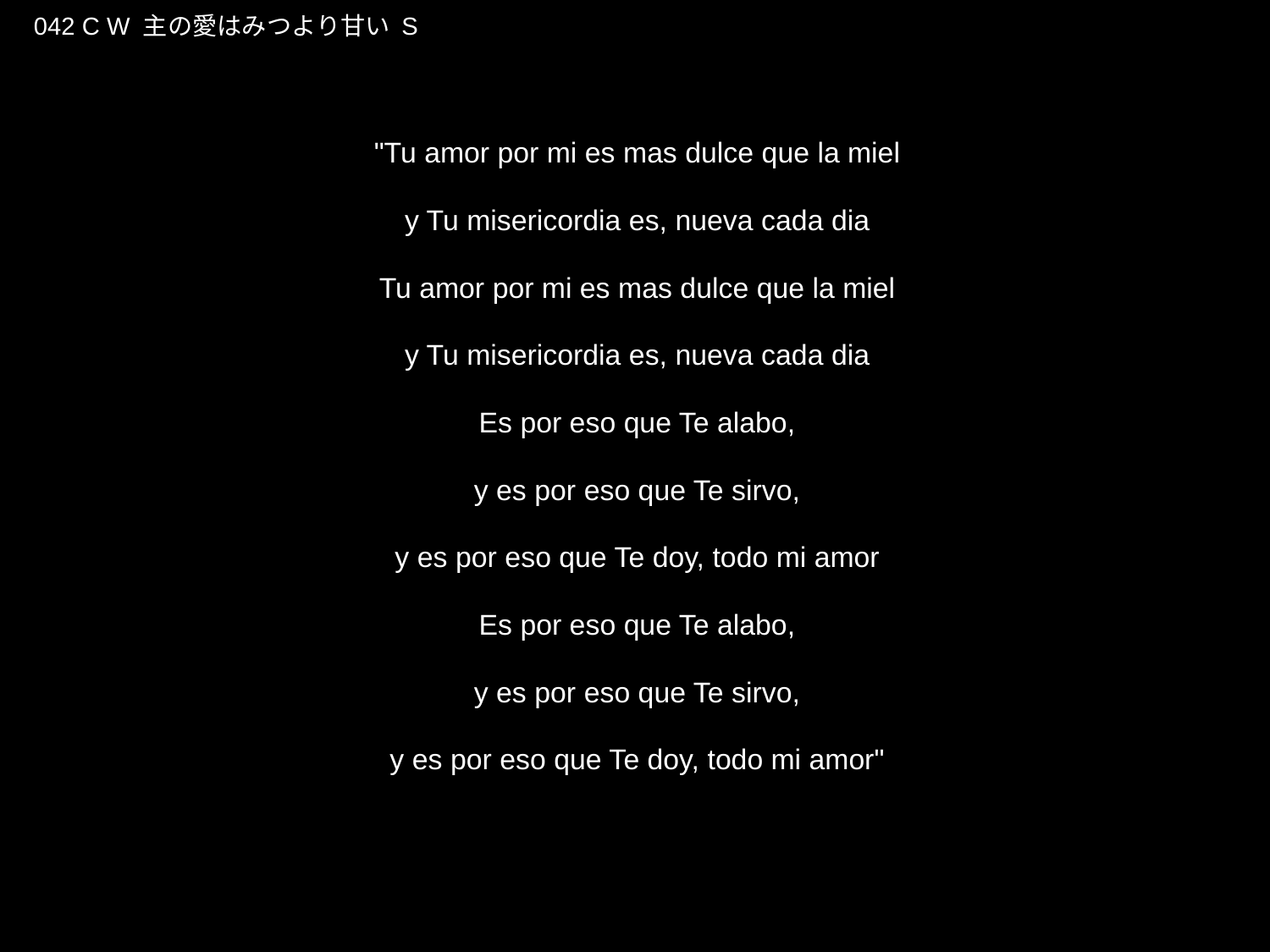

しゅのあいはみつよりあまい
★W
042 C W 主の愛はみつより甘い S
★３
"Tu amor por mi es mas dulce que la miel
y Tu misericordia es, nueva cada dia
Tu amor por mi es mas dulce que la miel
y Tu misericordia es, nueva cada dia
Es por eso que Te alabo,
y es por eso que Te sirvo,
y es por eso que Te doy, todo mi amor
Es por eso que Te alabo,
y es por eso que Te sirvo,
y es por eso que Te doy, todo mi amor"